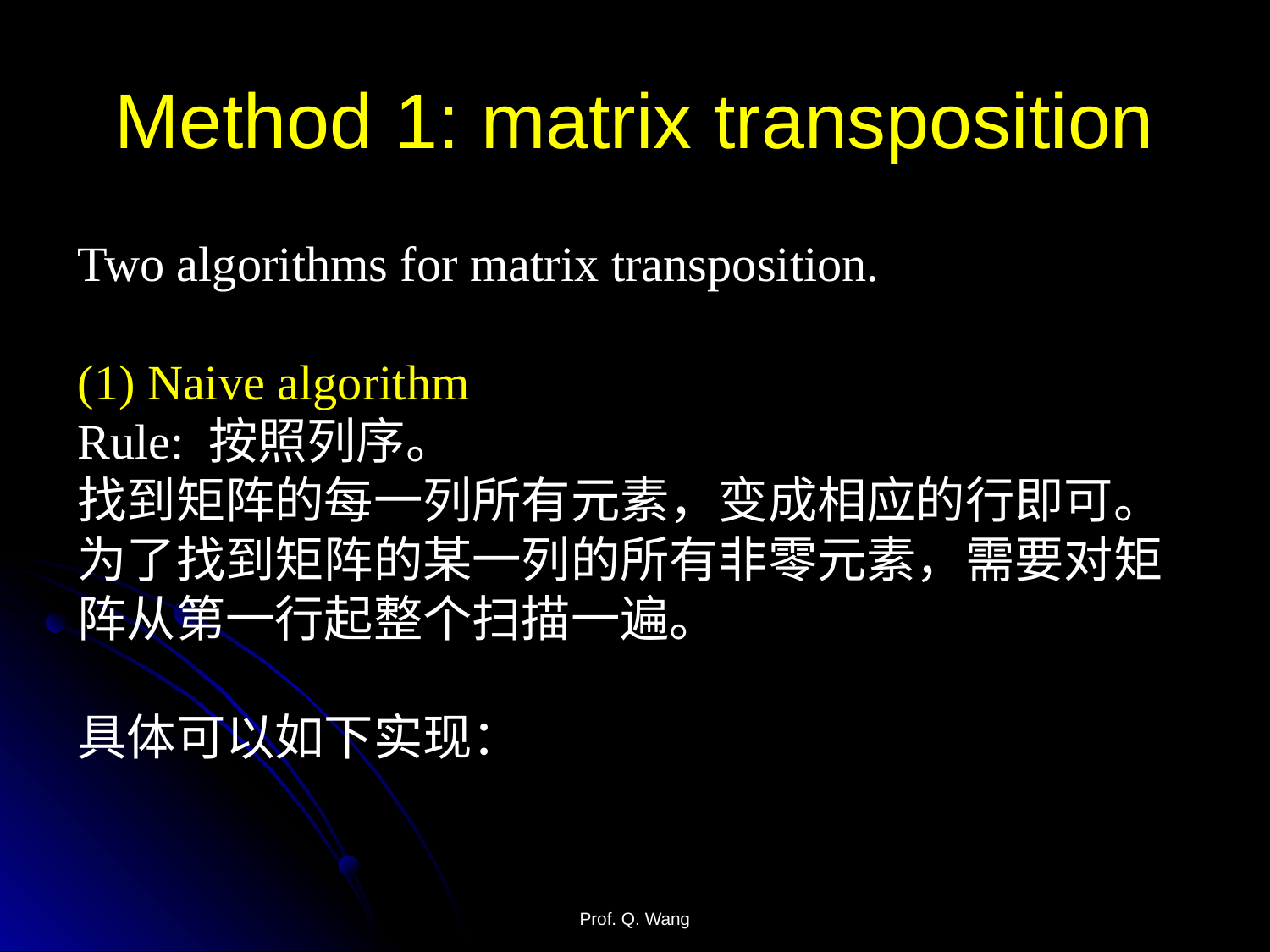

# Method 1: matrix transposition
Two algorithms for matrix transposition.

(1) Naive algorithm
Rule: 按照列序。
找到矩阵的每一列所有元素，变成相应的行即可。为了找到矩阵的某一列的所有非零元素，需要对矩阵从第一行起整个扫描一遍。

具体可以如下实现：

Prof. Q. Wang